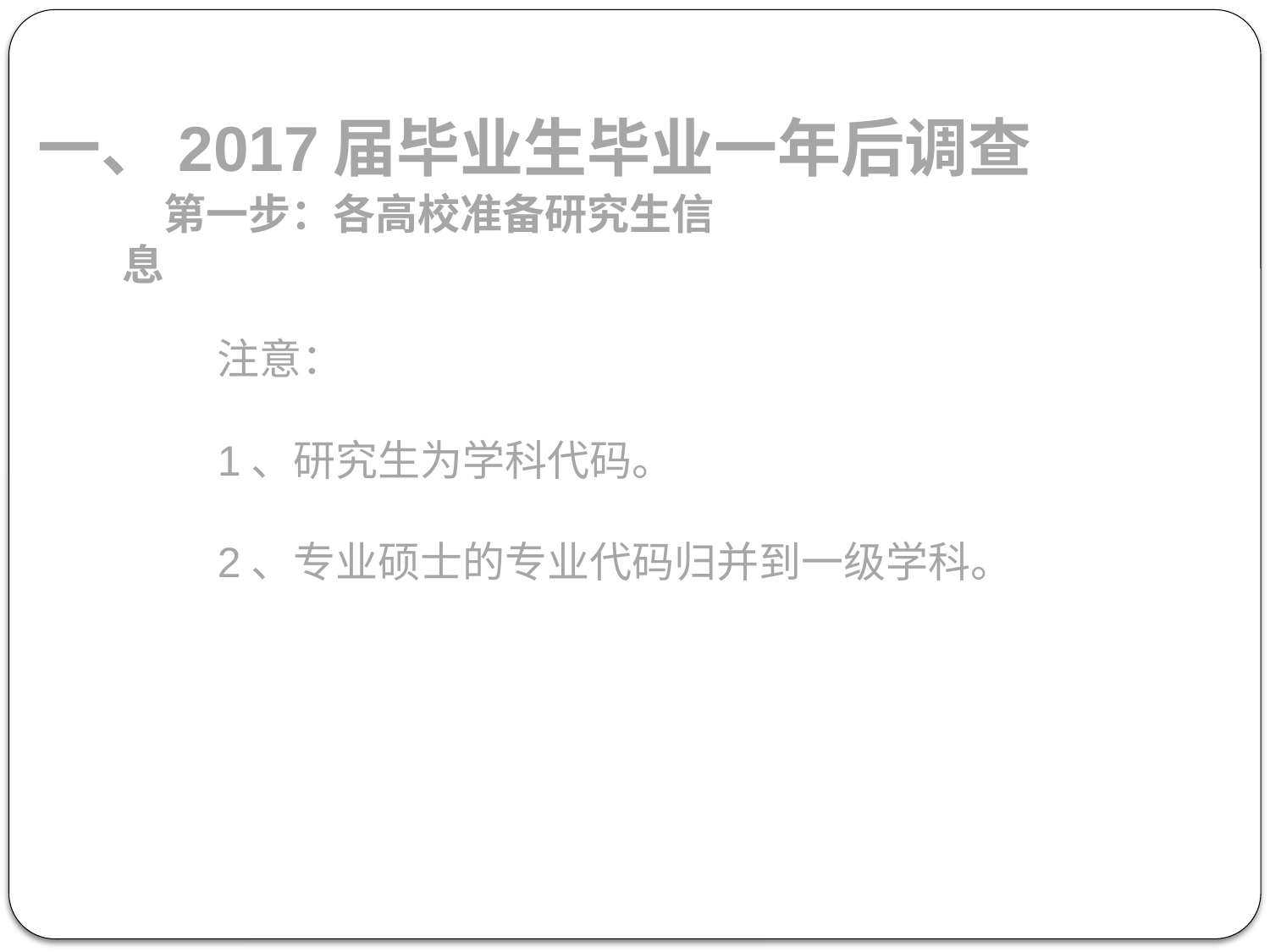

# 一、2017届毕业生毕业一年后调查
第一步：各高校准备研究生信息
注意：

1、研究生为学科代码。

2、专业硕士的专业代码归并到一级学科。